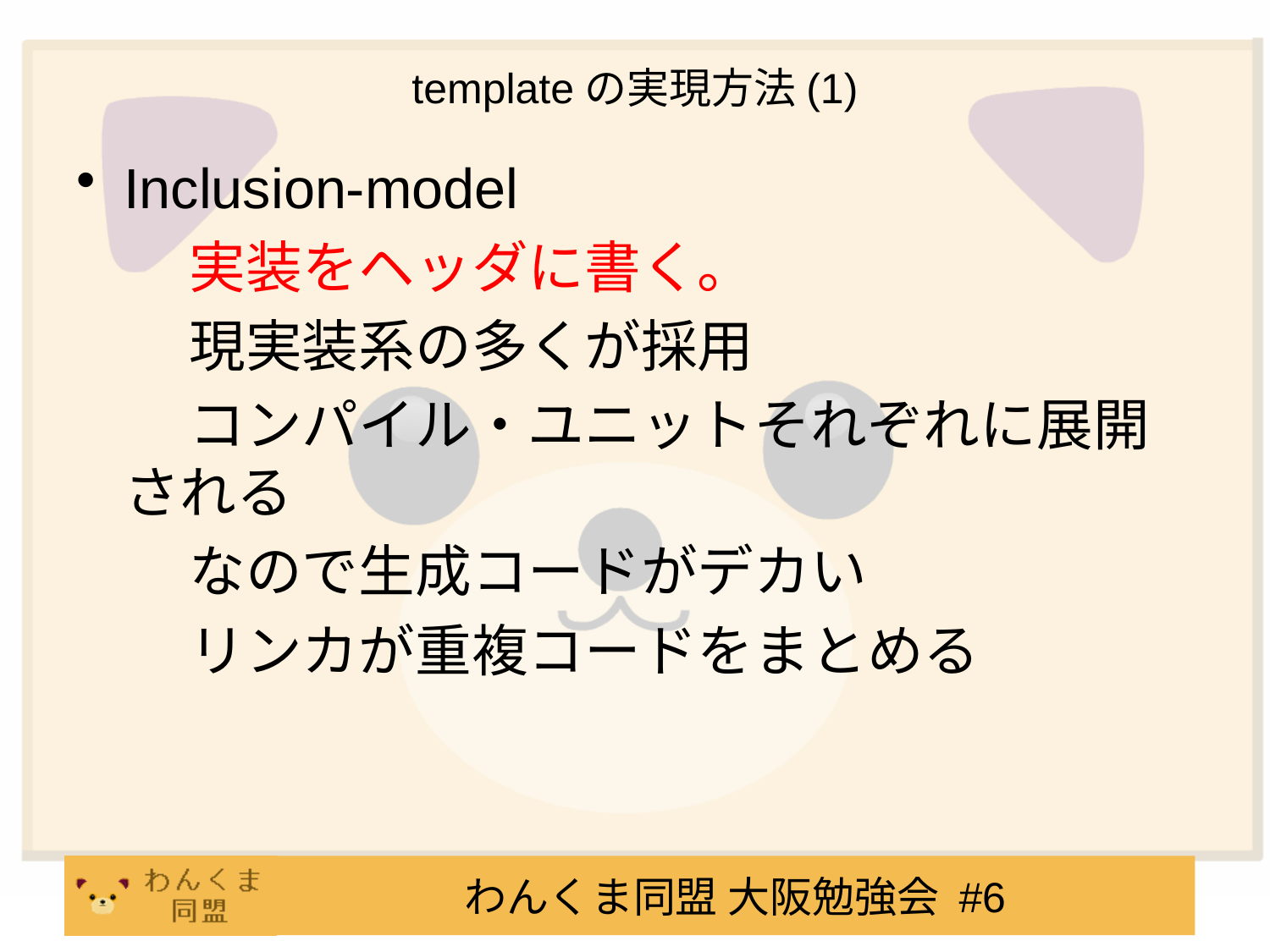

templateの実現方法(1)
Inclusion-model
　　実装をヘッダに書く。
　　現実装系の多くが採用
　　コンパイル・ユニットそれぞれに展開される
　　なので生成コードがデカい
　　リンカが重複コードをまとめる